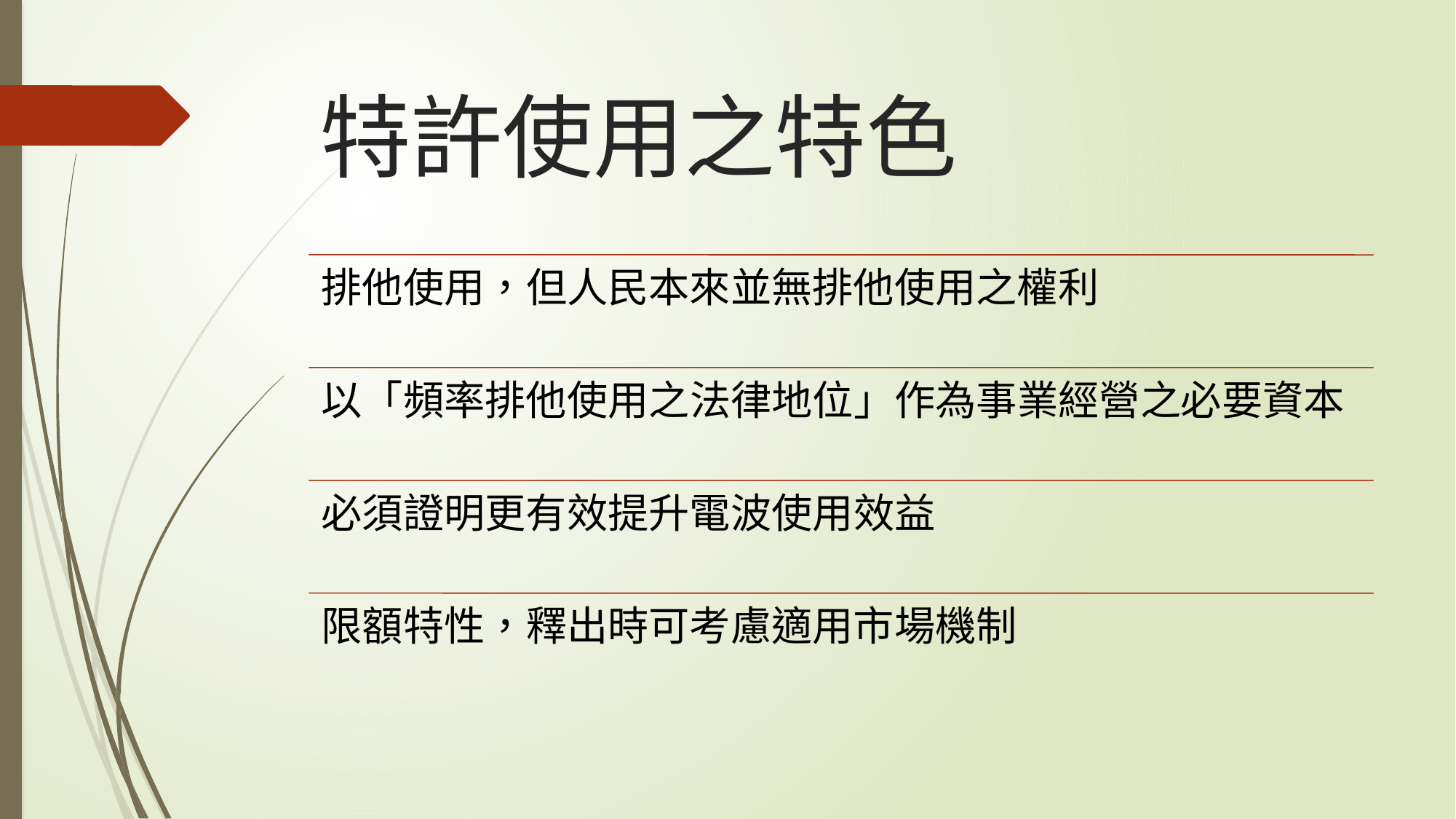

# 特許使用之特色
排他使用，但人民本來並無排他使用之權利
以「頻率排他使用之法律地位」作為事業經營之必要資本
必須證明更有效提升電波使用效益
限額特性，釋出時可考慮適用市場機制